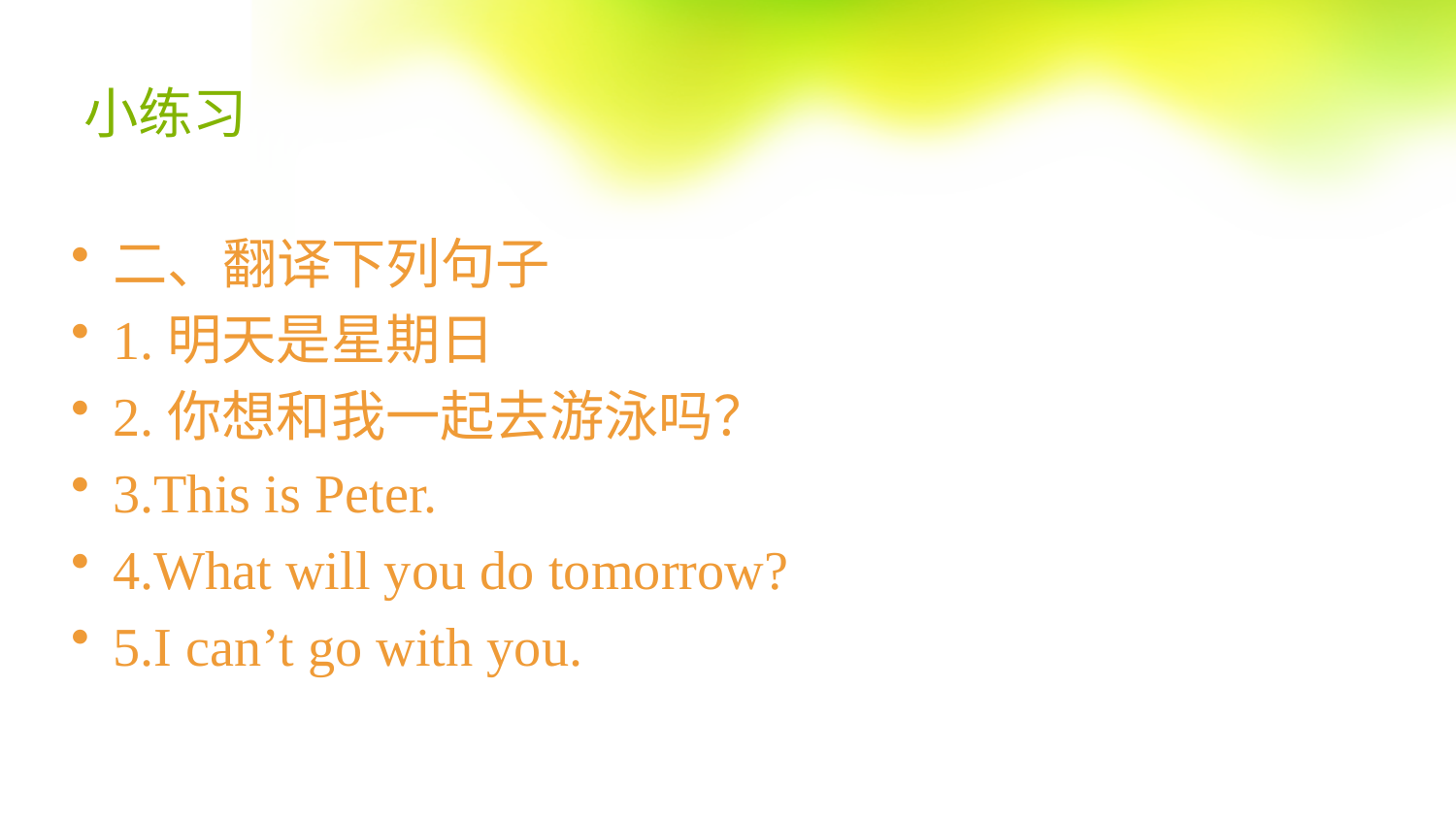

# 小练习
二、翻译下列句子
1.明天是星期日
2.你想和我一起去游泳吗？
3.This is Peter.
4.What will you do tomorrow?
5.I can’t go with you.